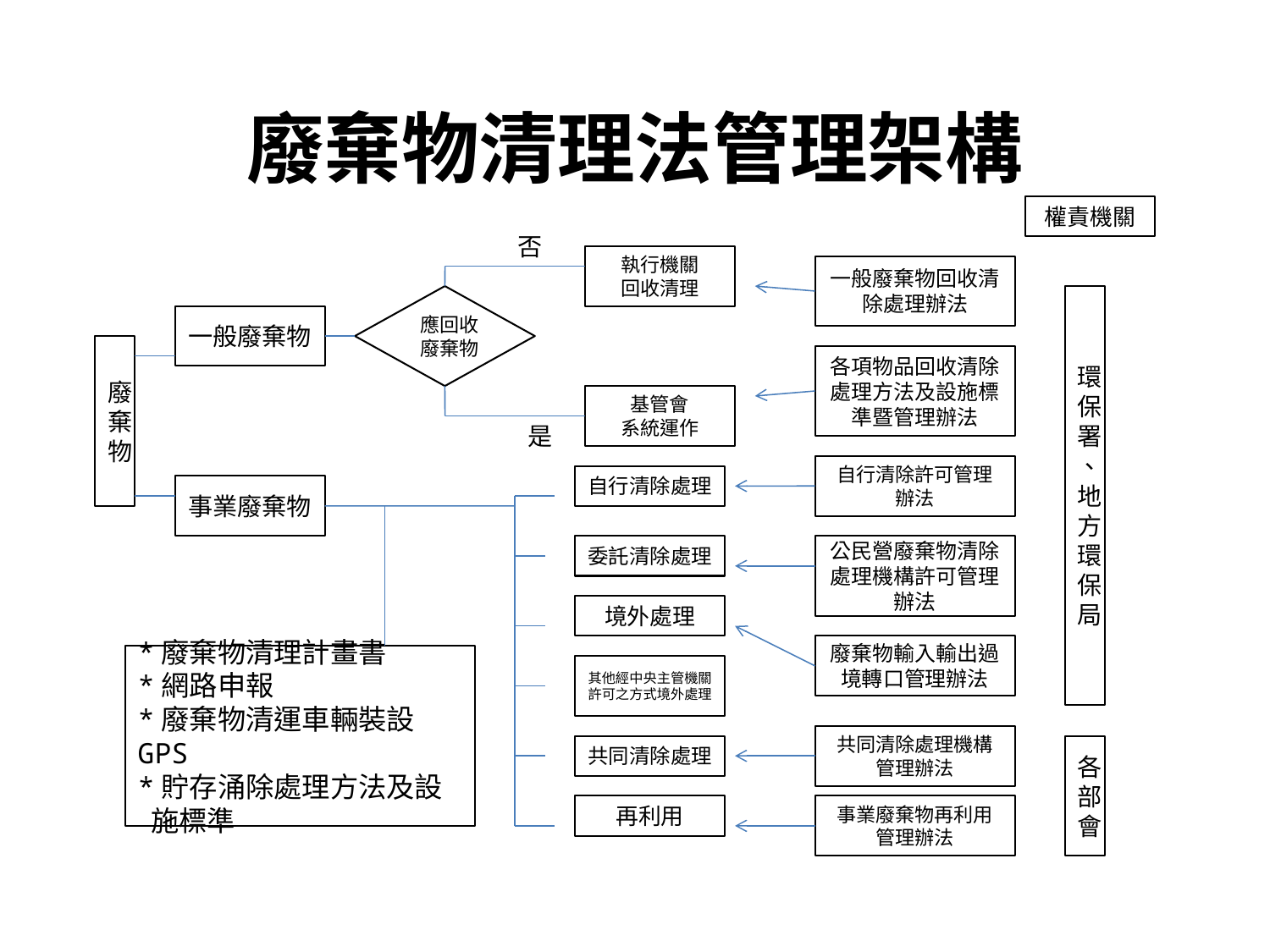

# 廢棄物清理法管理架構
權責機關
否

執行機關
回收清理
一般廢棄物回收清除處理辦法

環保署、地方環保局
一般廢棄物
應回收
廢棄物
廢棄物
各項物品回收清除處理方法及設施標準暨管理辦法
基管會
系統運作
是
自行清除許可管理辦法
自行清除處理
事業廢棄物
公民營廢棄物清除處理機構許可管理辦法
委託清除處理
境外處理
廢棄物輸入輸出過境轉口管理辦法
*廢棄物清理計畫書
*網路申報
*廢棄物清運車輛裝設GPS
*貯存涌除處理方法及設
 施標準
其他經中央主管機關許可之方式境外處理
共同清除處理機構管理辦法
共同清除處理
各部會
再利用
事業廢棄物再利用管理辦法